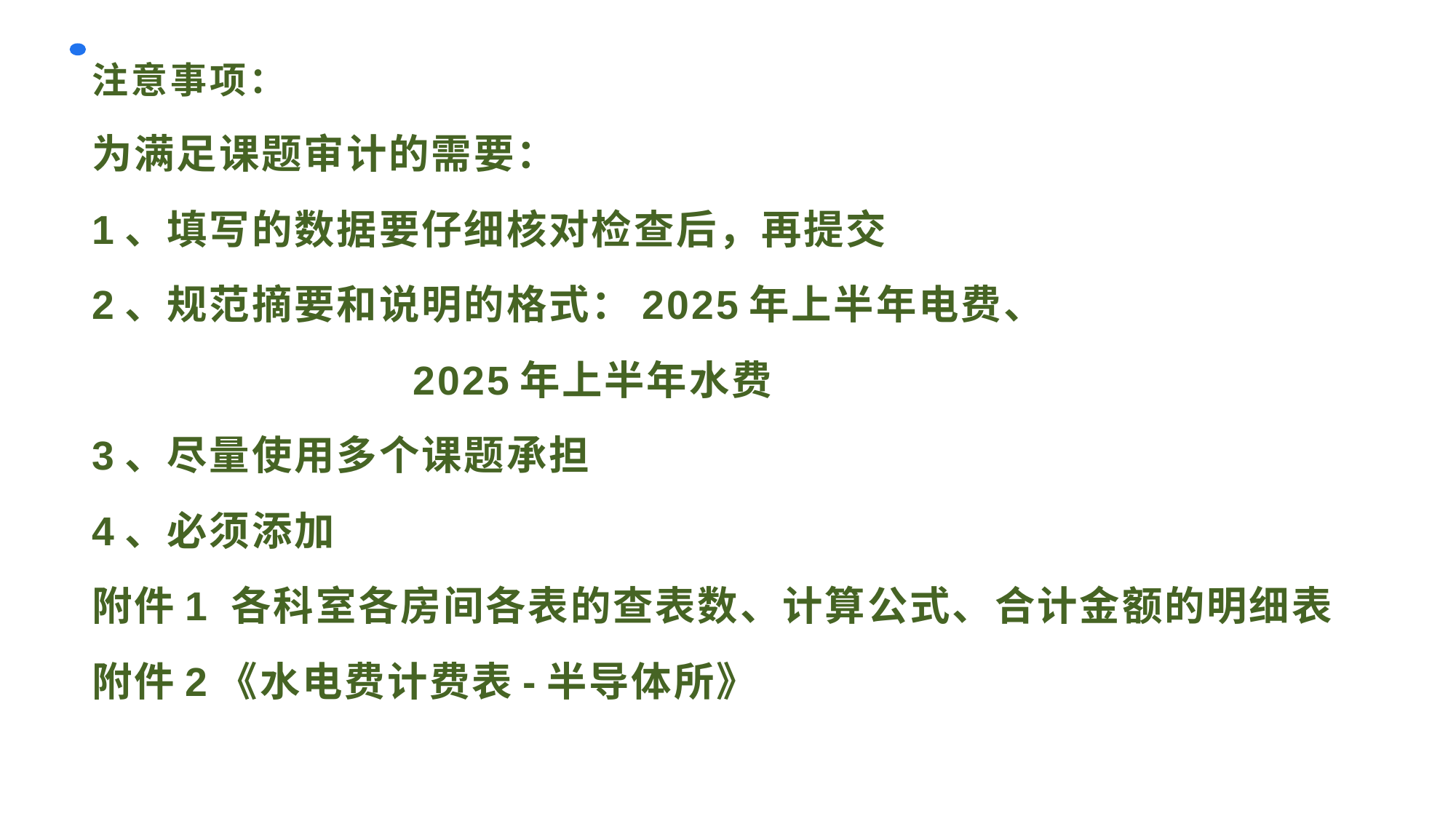

# 注意事项：
为满足课题审计的需要：
1、填写的数据要仔细核对检查后，再提交
2、规范摘要和说明的格式：2025年上半年电费、
                        2025年上半年水费
3、尽量使用多个课题承担
4、必须添加
附件1 各科室各房间各表的查表数、计算公式、合计金额的明细表
附件2《水电费计费表-半导体所》